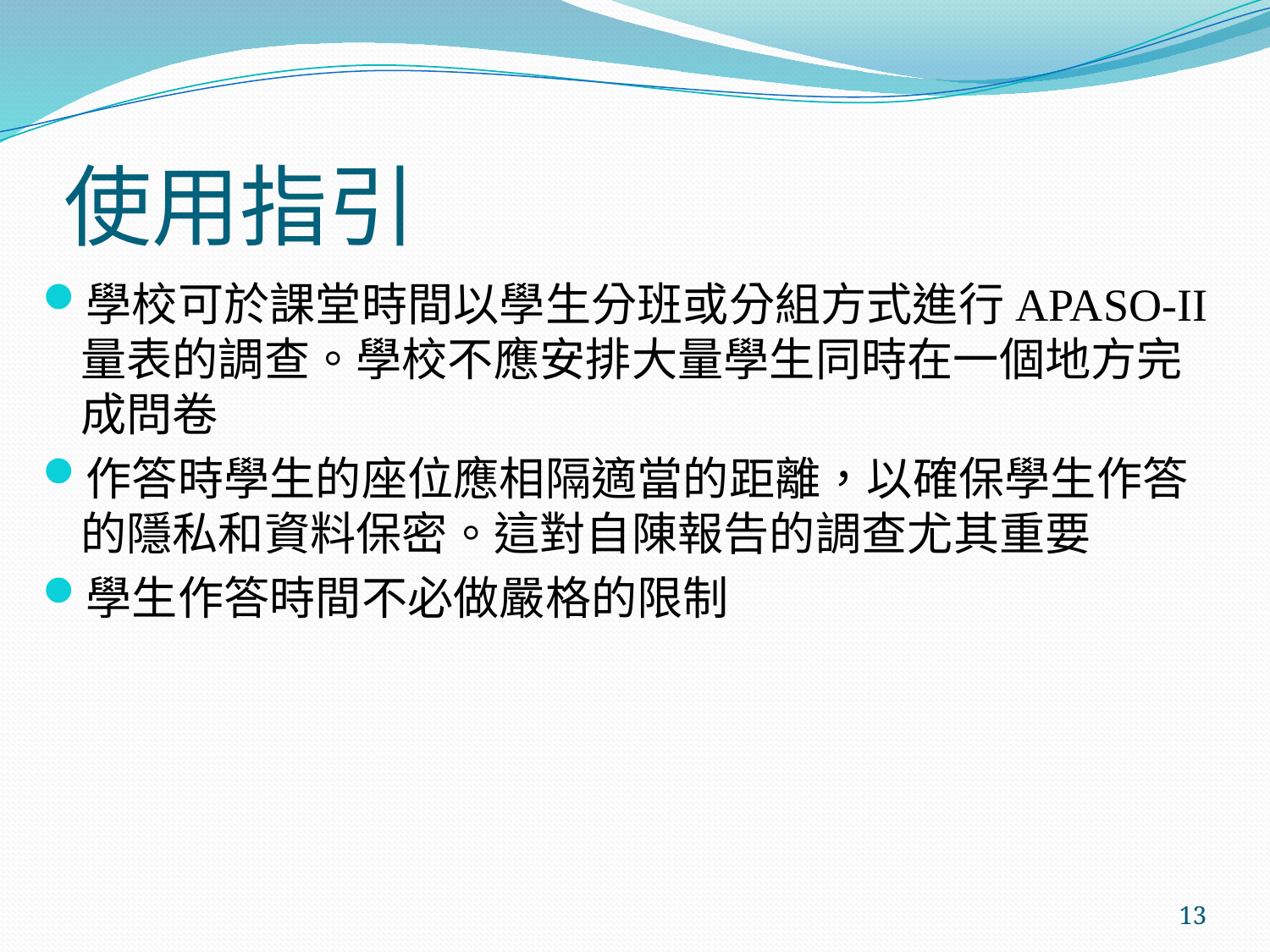

# 使用指引
學校可於課堂時間以學生分班或分組方式進行APASO-II量表的調查。學校不應安排大量學生同時在一個地方完成問卷
作答時學生的座位應相隔適當的距離，以確保學生作答的隱私和資料保密。這對自陳報告的調查尤其重要
學生作答時間不必做嚴格的限制
13